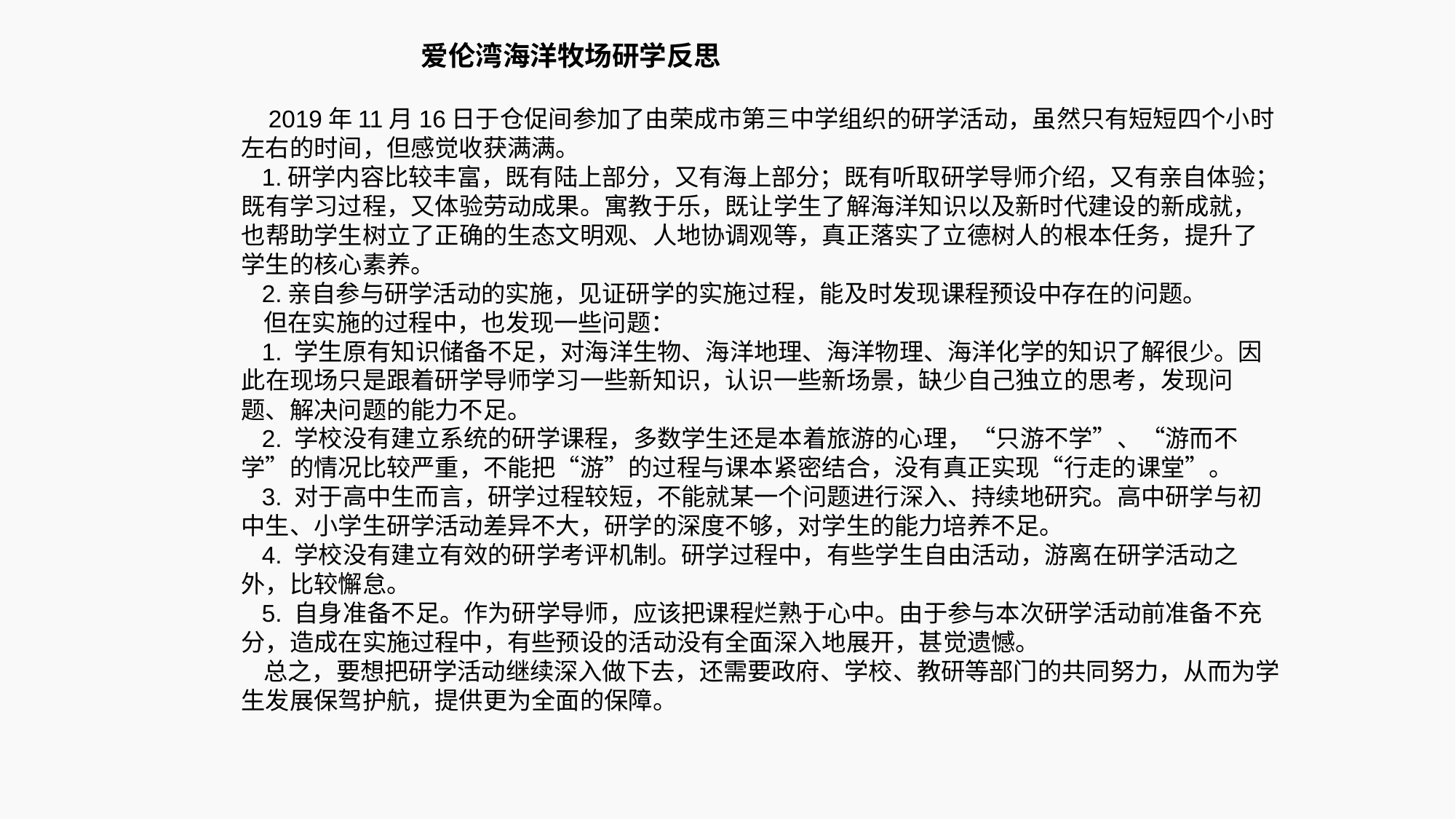

爱伦湾海洋牧场研学反思          2019年11月16日于仓促间参加了由荣成市第三中学组织的研学活动，虽然只有短短四个小时左右的时间，但感觉收获满满。   1.研学内容比较丰富，既有陆上部分，又有海上部分；既有听取研学导师介绍，又有亲自体验；既有学习过程，又体验劳动成果。寓教于乐，既让学生了解海洋知识以及新时代建设的新成就，也帮助学生树立了正确的生态文明观、人地协调观等，真正落实了立德树人的根本任务，提升了学生的核心素养。    2.亲自参与研学活动的实施，见证研学的实施过程，能及时发现课程预设中存在的问题。   但在实施的过程中，也发现一些问题：   1. 学生原有知识储备不足，对海洋生物、海洋地理、海洋物理、海洋化学的知识了解很少。因此在现场只是跟着研学导师学习一些新知识，认识一些新场景，缺少自己独立的思考，发现问题、解决问题的能力不足。   2. 学校没有建立系统的研学课程，多数学生还是本着旅游的心理，“只游不学”、“游而不学”的情况比较严重，不能把“游”的过程与课本紧密结合，没有真正实现“行走的课堂”。   3. 对于高中生而言，研学过程较短，不能就某一个问题进行深入、持续地研究。高中研学与初中生、小学生研学活动差异不大，研学的深度不够，对学生的能力培养不足。   4. 学校没有建立有效的研学考评机制。研学过程中，有些学生自由活动，游离在研学活动之外，比较懈怠。   5. 自身准备不足。作为研学导师，应该把课程烂熟于心中。由于参与本次研学活动前准备不充分，造成在实施过程中，有些预设的活动没有全面深入地展开，甚觉遗憾。   总之，要想把研学活动继续深入做下去，还需要政府、学校、教研等部门的共同努力，从而为学生发展保驾护航，提供更为全面的保障。